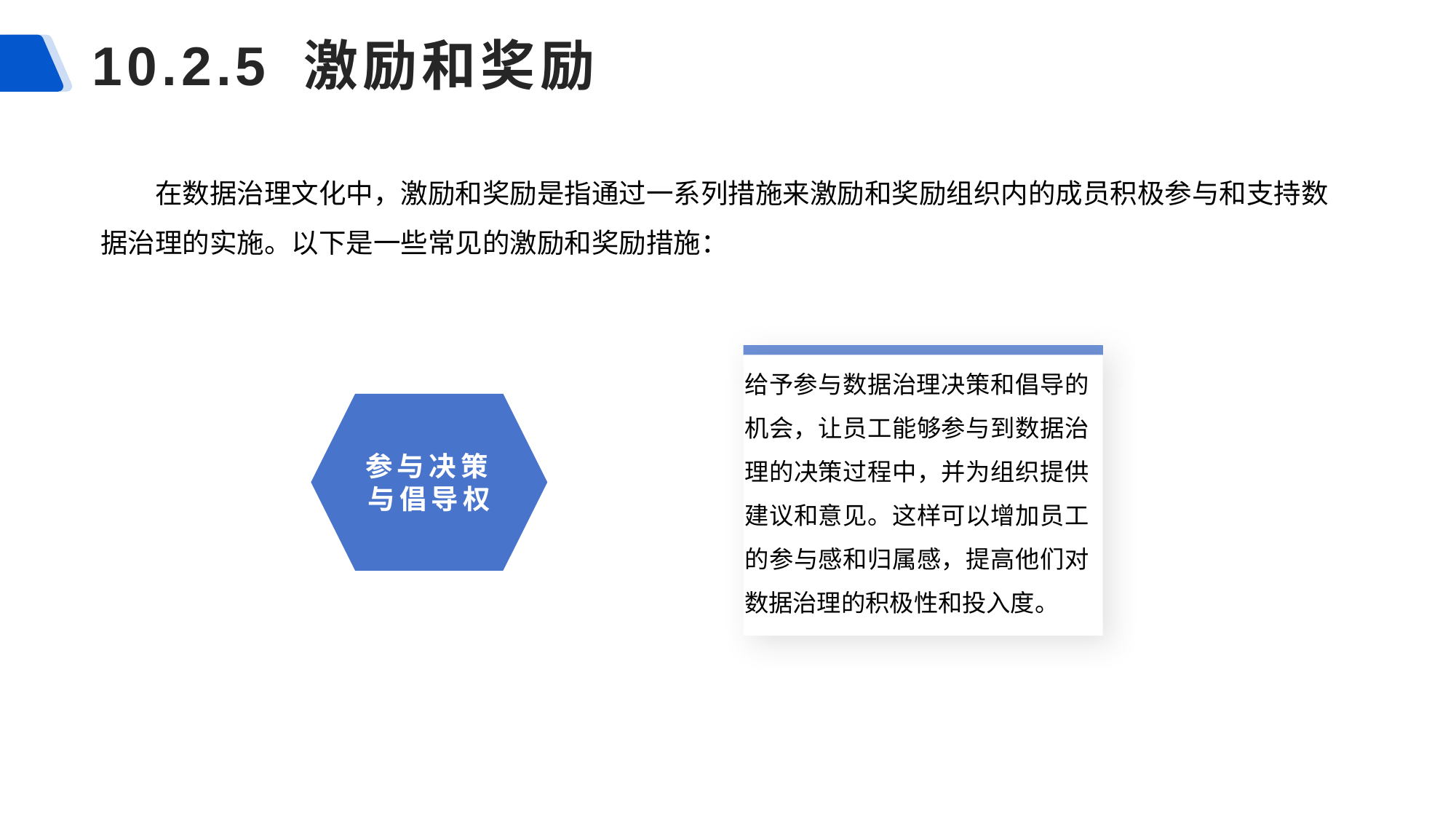

# 10.2.5 激励和奖励
在数据治理文化中，激励和奖励是指通过一系列措施来激励和奖励组织内的成员积极参与和支持数据治理的实施。以下是一些常见的激励和奖励措施：

给予参与数据治理决策和倡导的机会，让员工能够参与到数据治理的决策过程中，并为组织提供建议和意见。这样可以增加员工的参与感和归属感，提高他们对数据治理的积极性和投入度。
参与决策与倡导权